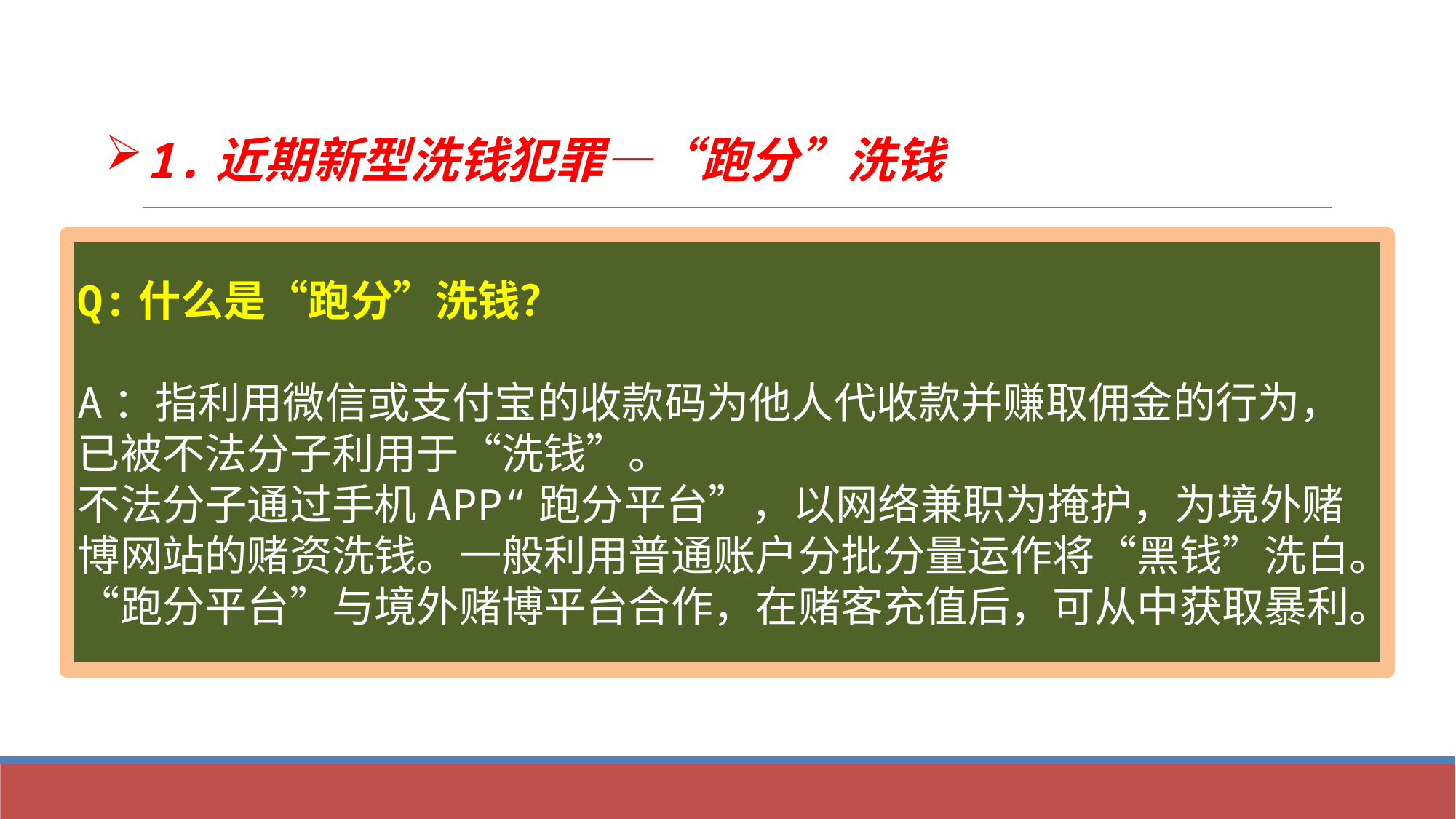

1.近期新型洗钱犯罪—“跑分”洗钱
Q:什么是“跑分”洗钱？

A：指利用微信或支付宝的收款码为他人代收款并赚取佣金的行为，已被不法分子利用于“洗钱”。
不法分子通过手机APP“跑分平台”，以网络兼职为掩护，为境外赌博网站的赌资洗钱。一般利用普通账户分批分量运作将“黑钱”洗白。“跑分平台”与境外赌博平台合作，在赌客充值后，可从中获取暴利。